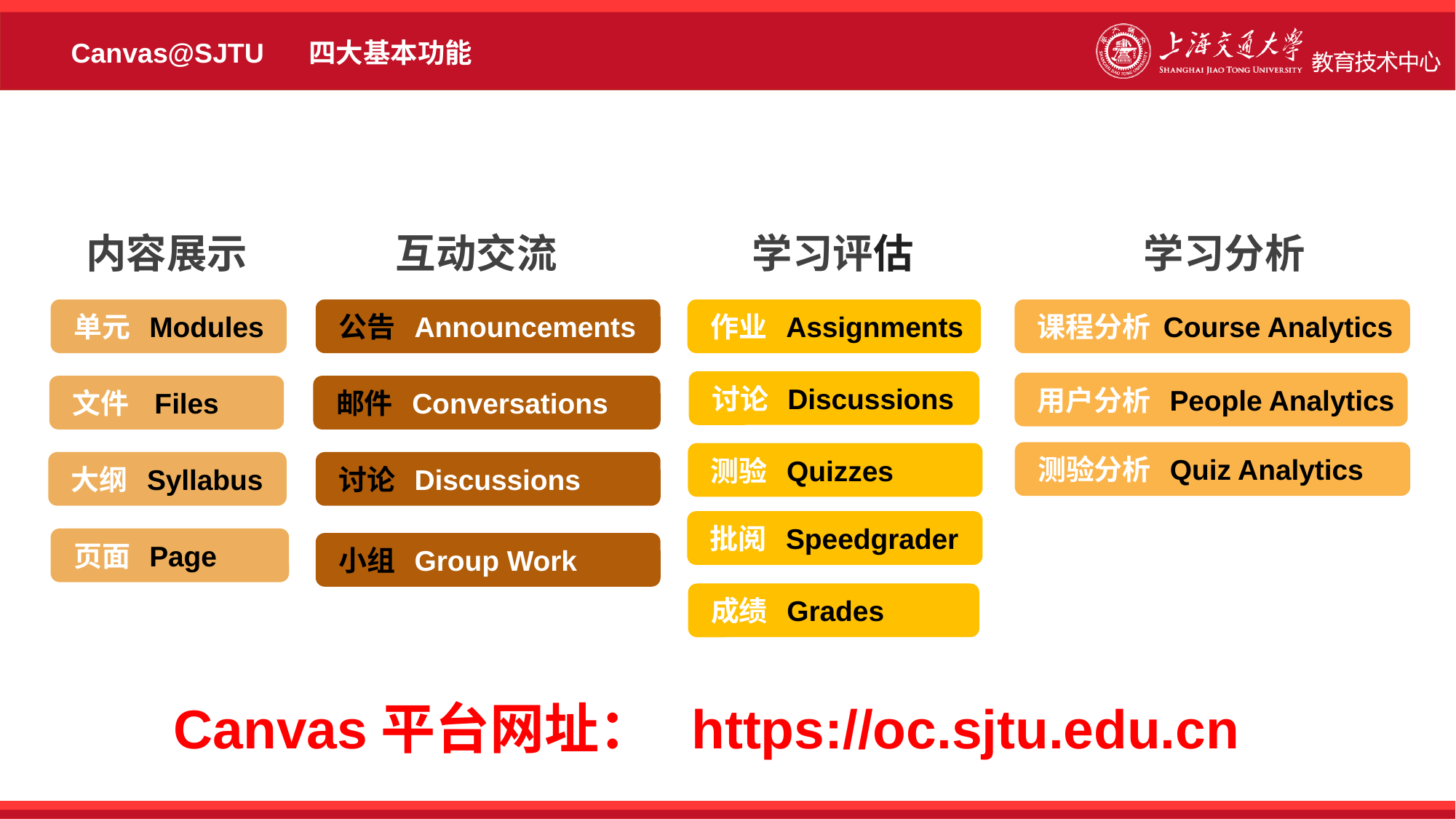

Canvas@SJTU     四大基本功能

内容展示
 单元  Modules
 文件   Files
 大纲  Syllabus
 页面  Page
互动交流
 公告  Announcements
 邮件  Conversations
 讨论  Discussions
 小组  Group Work
学习评估
 作业  Assignments
 讨论  Discussions
 测验  Quizzes
 批阅  Speedgrader
 成绩  Grades
学习分析
 课程分析 Course Analytics
 用户分析  People Analytics
 测验分析  Quiz Analytics
Canvas平台网址：  https://oc.sjtu.edu.cn